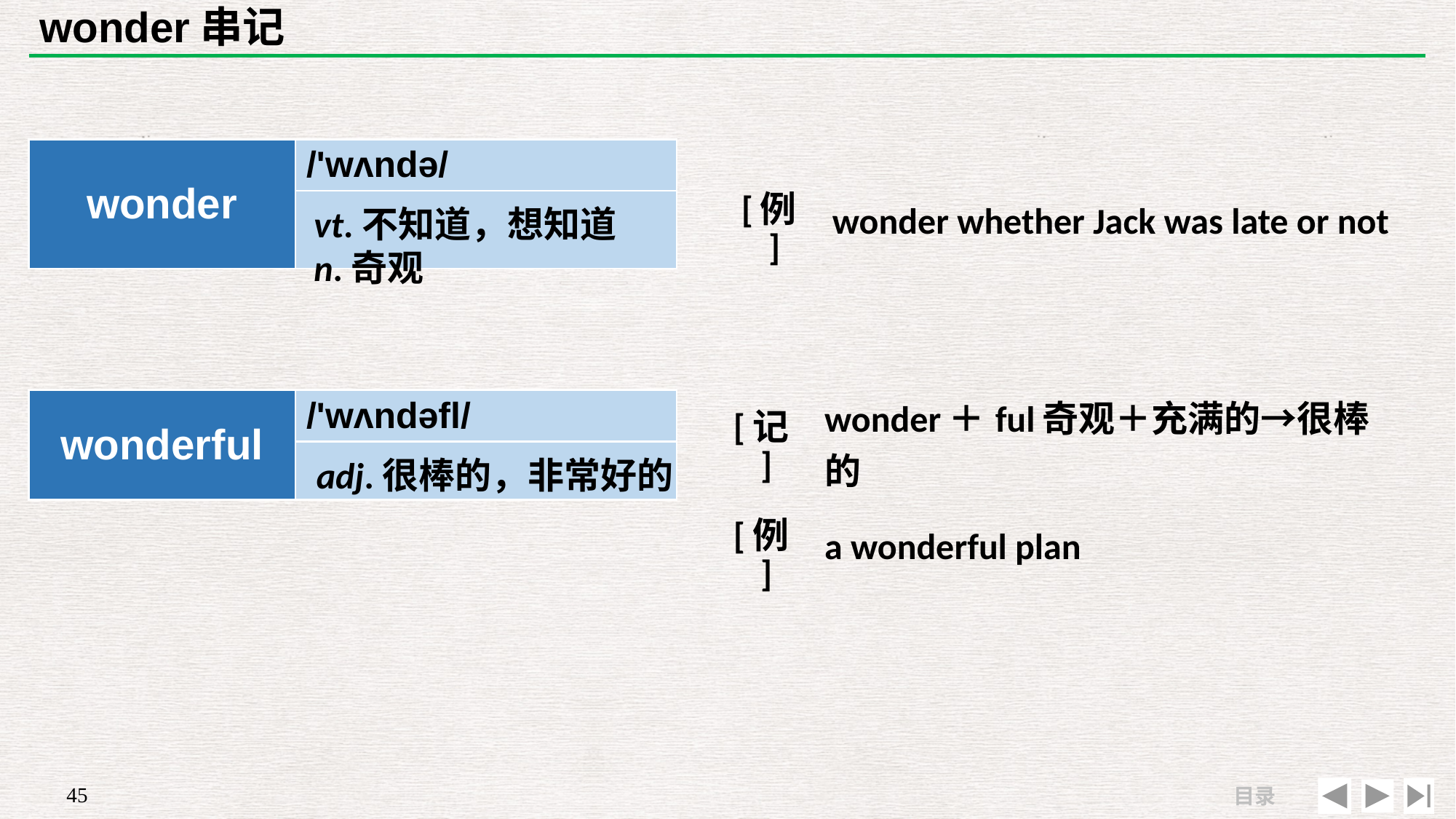

# wonder串记

|  |  |
| --- | --- |
| [例] | wonder whether Jack was late or not |
| wonder | /'wʌndə/ |
| --- | --- |
|  |  |
vt.不知道，想知道
n.奇观
| [记] | wonder＋ful奇观＋充满的→很棒的 |
| --- | --- |
| [例] | a wonderful plan |
| wonderful | /'wʌndəfl/ |
| --- | --- |
|  |  |
adj.很棒的，非常好的